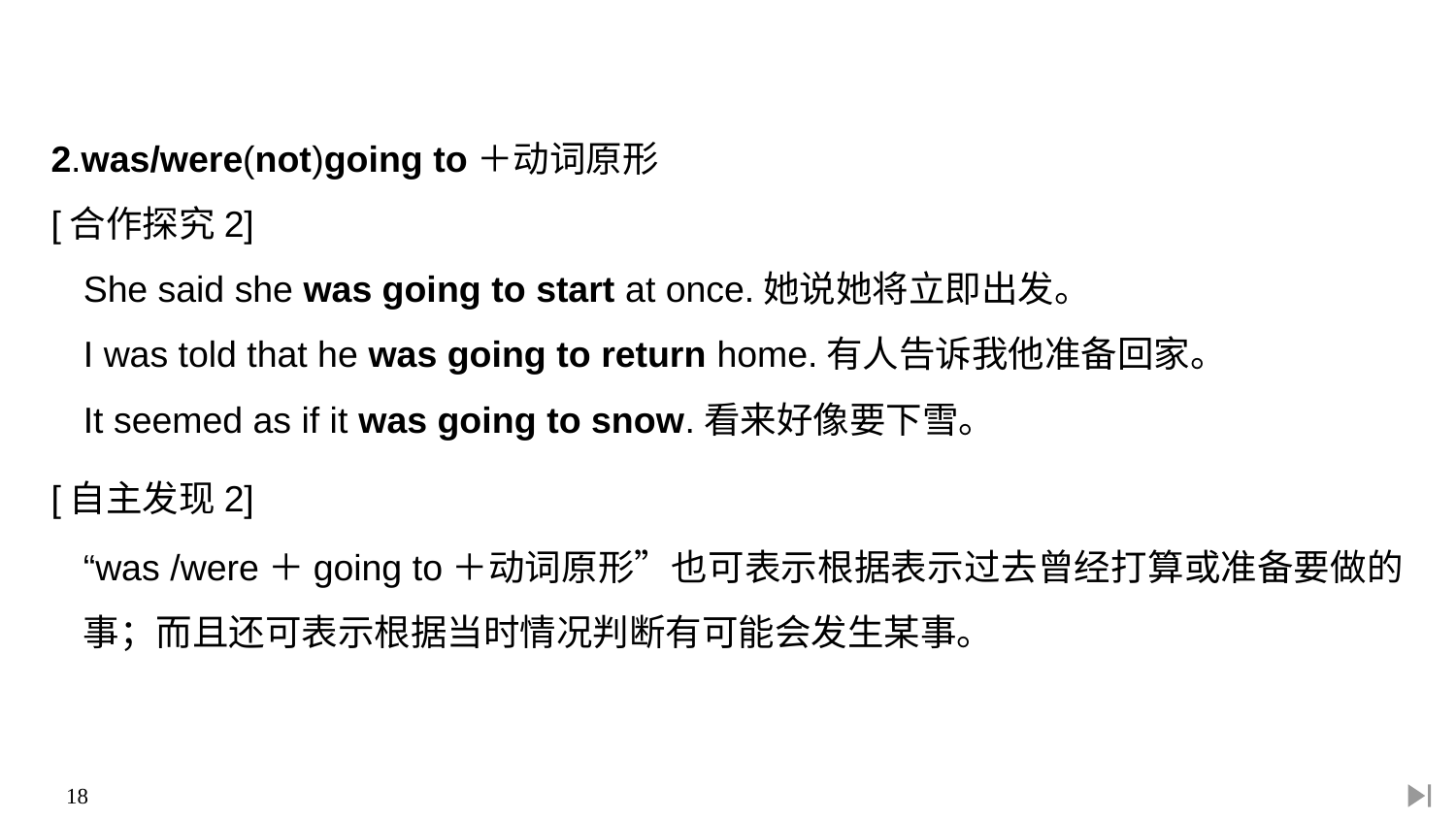

2.was/were(not)going to＋动词原形
[合作探究2]
She said she was going to start at once.她说她将立即出发。
I was told that he was going to return home.有人告诉我他准备回家。
It seemed as if it was going to snow.看来好像要下雪。
[自主发现2]
“was /were＋going to＋动词原形”也可表示根据表示过去曾经打算或准备要做的事；而且还可表示根据当时情况判断有可能会发生某事。